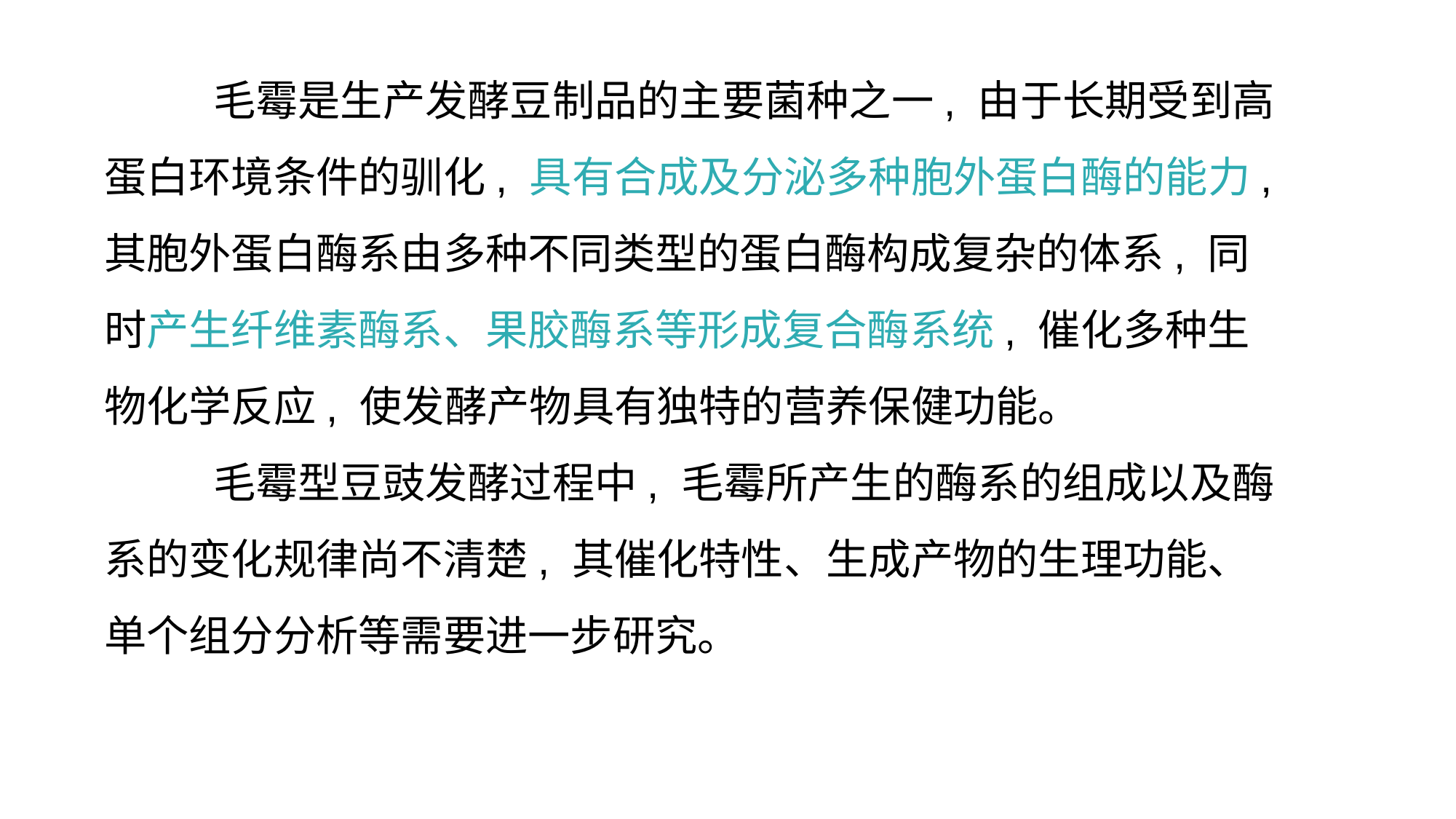

毛霉是生产发酵豆制品的主要菌种之一, 由于长期受到高蛋白环境条件的驯化, 具有合成及分泌多种胞外蛋白酶的能力, 其胞外蛋白酶系由多种不同类型的蛋白酶构成复杂的体系, 同时产生纤维素酶系、果胶酶系等形成复合酶系统, 催化多种生物化学反应, 使发酵产物具有独特的营养保健功能。
	毛霉型豆豉发酵过程中, 毛霉所产生的酶系的组成以及酶系的变化规律尚不清楚, 其催化特性、生成产物的生理功能、单个组分分析等需要进一步研究。